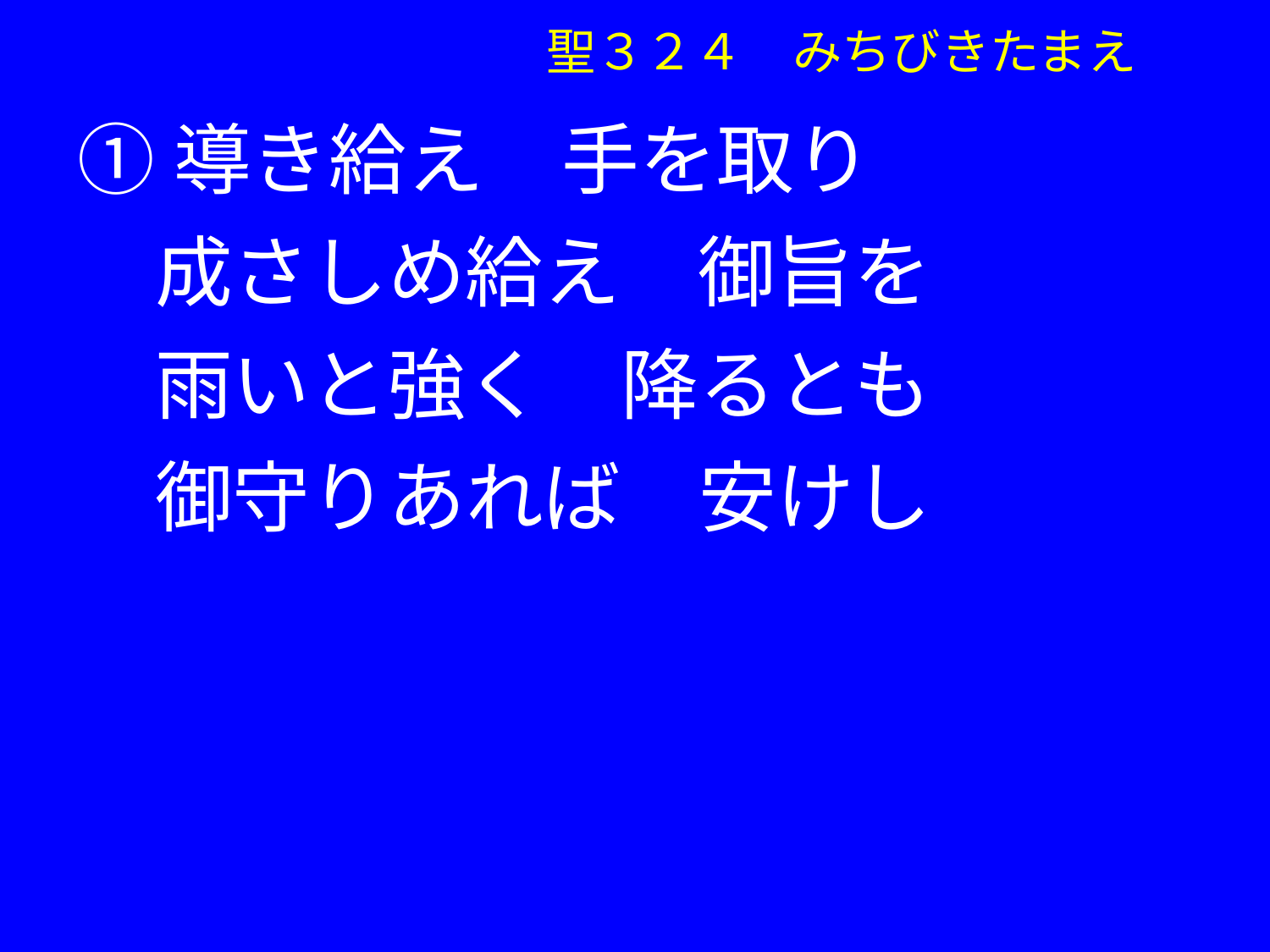

聖３２４　みちびきたまえ
①導き給え　手を取り
　成さしめ給え　御旨を
　雨いと強く　降るとも
　御守りあれば　安けし